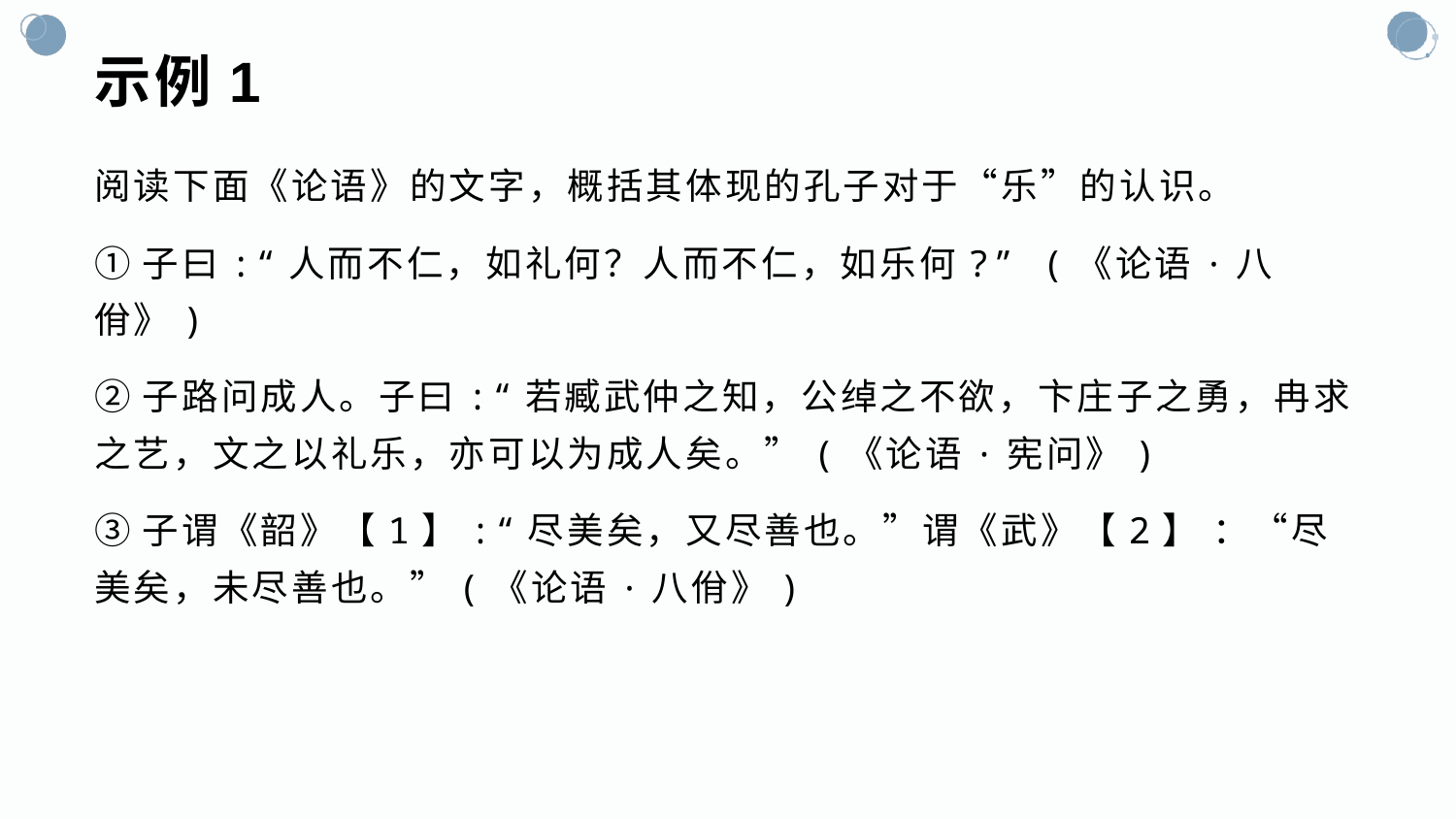

# 示例1
阅读下面《论语》的文字，概括其体现的孔子对于“乐”的认识。
①子曰:“人而不仁，如礼何？人而不仁，如乐何?” (《论语·八佾》)
②子路问成人。子曰:“若臧武仲之知，公绰之不欲，卞庄子之勇，冉求之艺，文之以礼乐，亦可以为成人矣。”(《论语·宪问》)
③子谓《韶》【1】:“尽美矣，又尽善也。”谓《武》【2】 ：“尽美矣，未尽善也。”(《论语·八佾》)